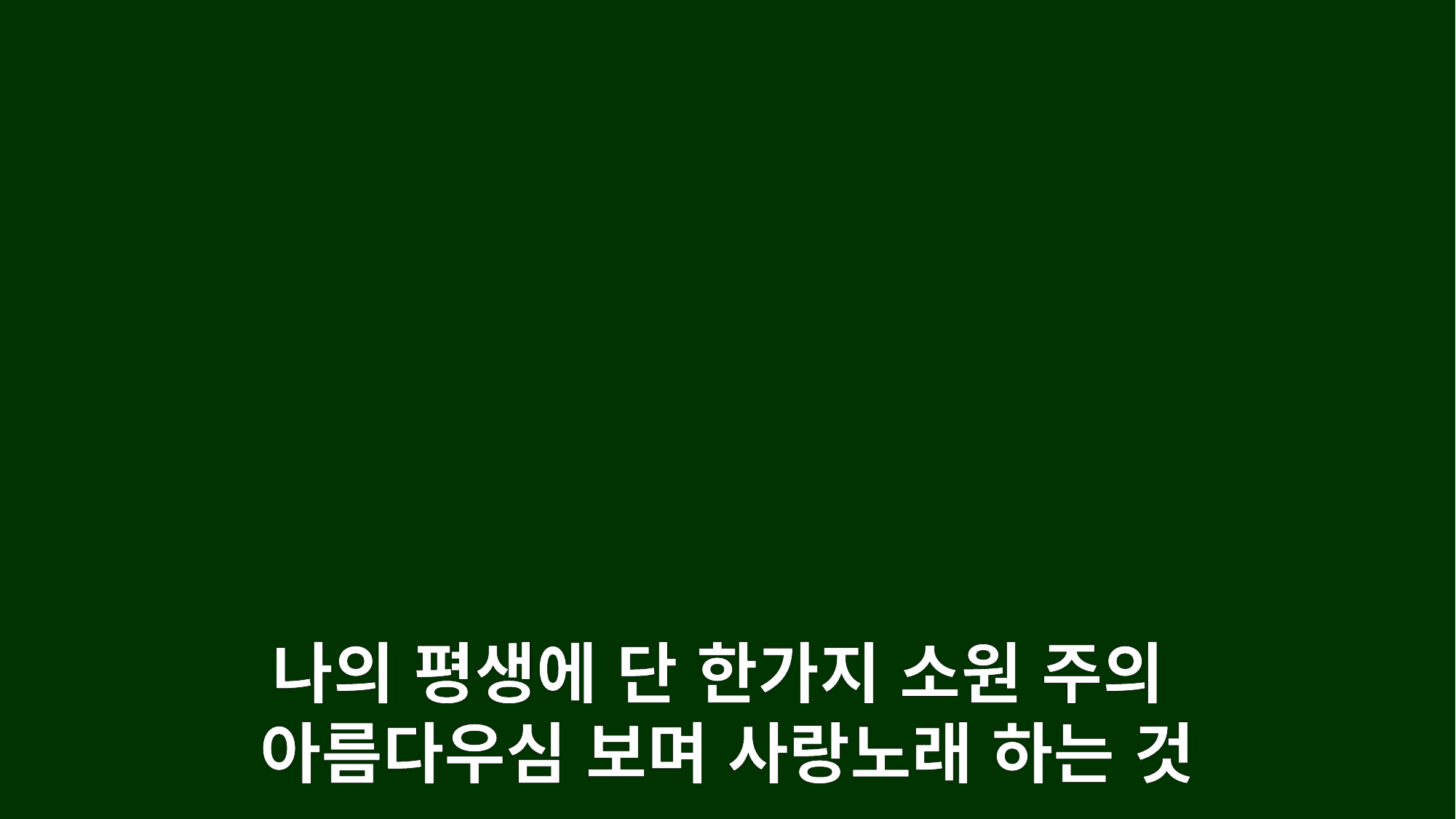

나의 평생에 단 한가지 소원 주의
아름다우심 보며 사랑노래 하는 것